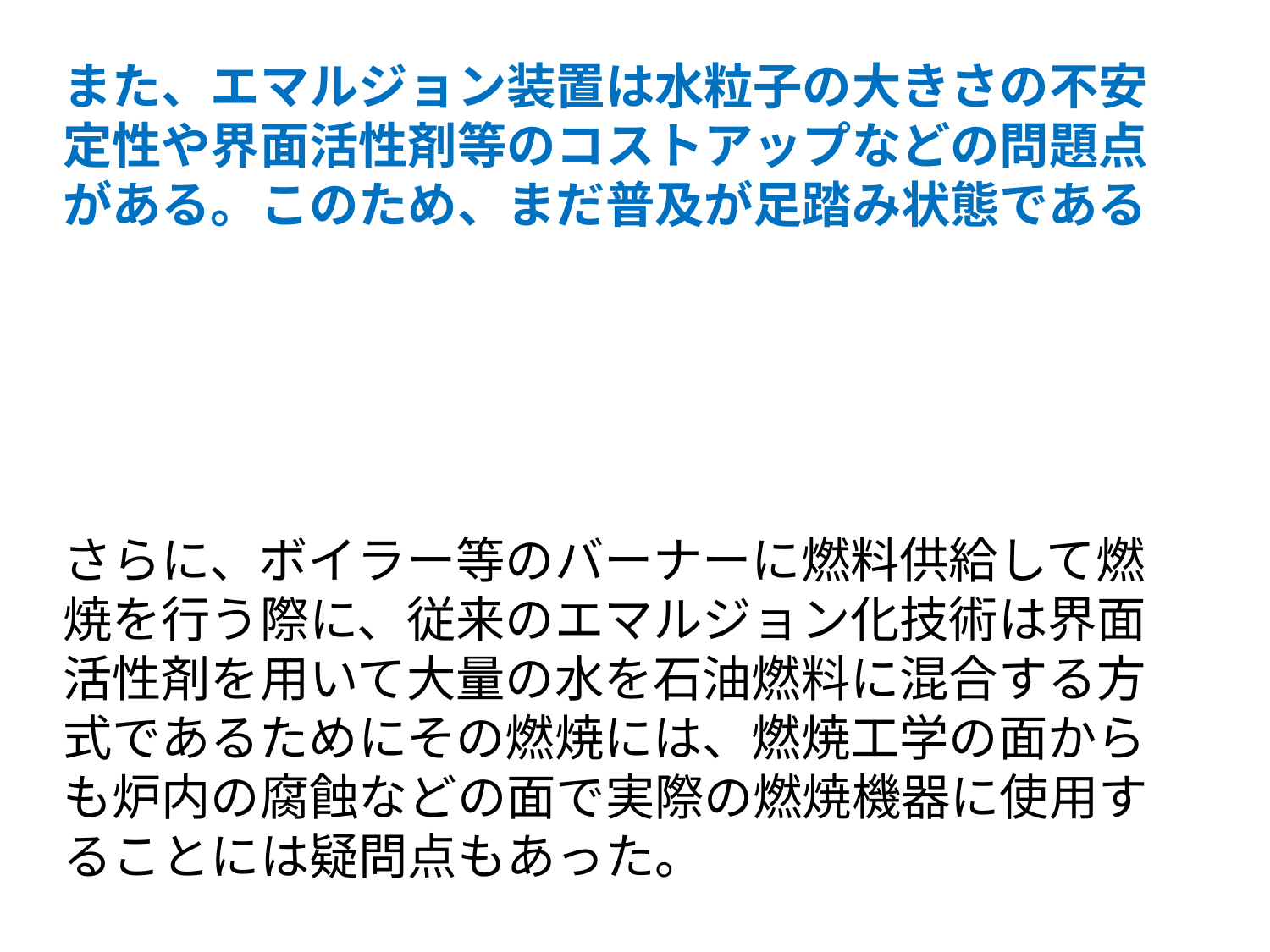

また、エマルジョン装置は水粒子の大きさの不安定性や界面活性剤等のコストアップなどの問題点がある。このため、まだ普及が足踏み状態である

さらに、ボイラー等のバーナーに燃料供給して燃焼を行う際に、従来のエマルジョン化技術は界面活性剤を用いて大量の水を石油燃料に混合する方式であるためにその燃焼には、燃焼工学の面からも炉内の腐蝕などの面で実際の燃焼機器に使用することには疑問点もあった。